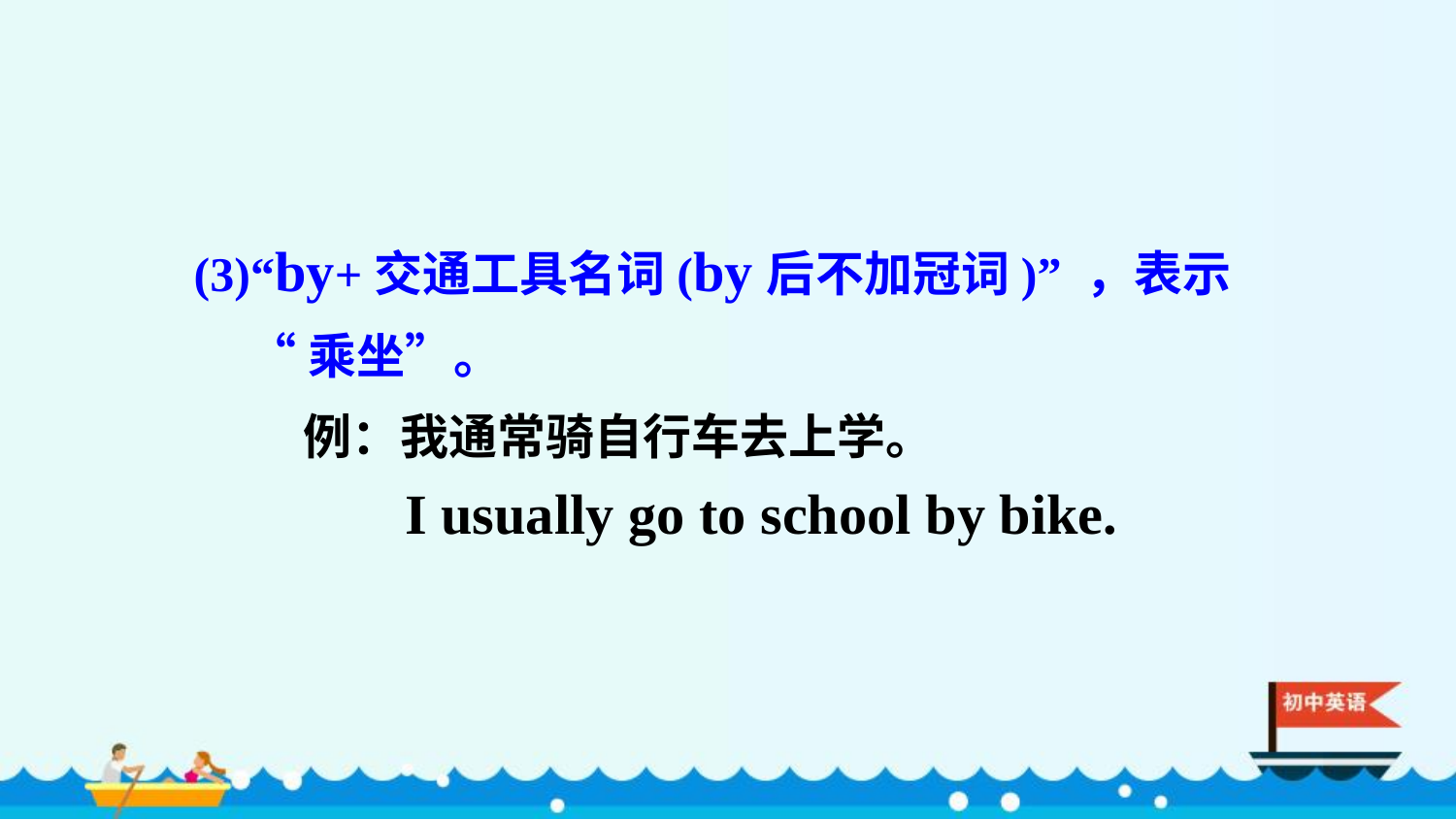

(3)“by+交通工具名词(by后不加冠词)” ，表示
     “乘坐”。
         例：我通常骑自行车去上学。
               I usually go to school by bike.